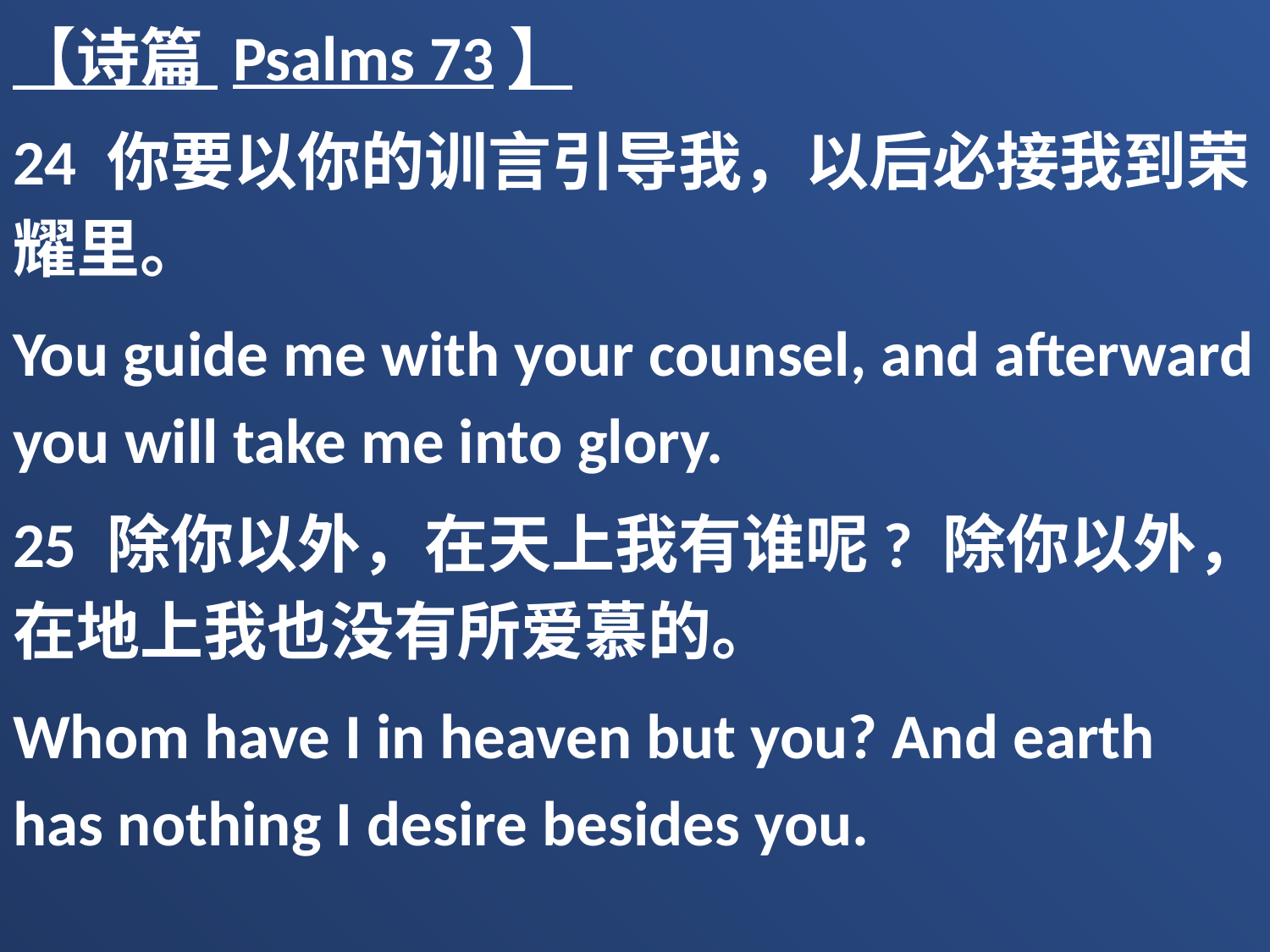

【诗篇 Psalms 73】
24 你要以你的训言引导我，以后必接我到荣耀里。
You guide me with your counsel, and afterward you will take me into glory.
25 除你以外，在天上我有谁呢? 除你以外，在地上我也没有所爱慕的。
Whom have I in heaven but you? And earth has nothing I desire besides you.